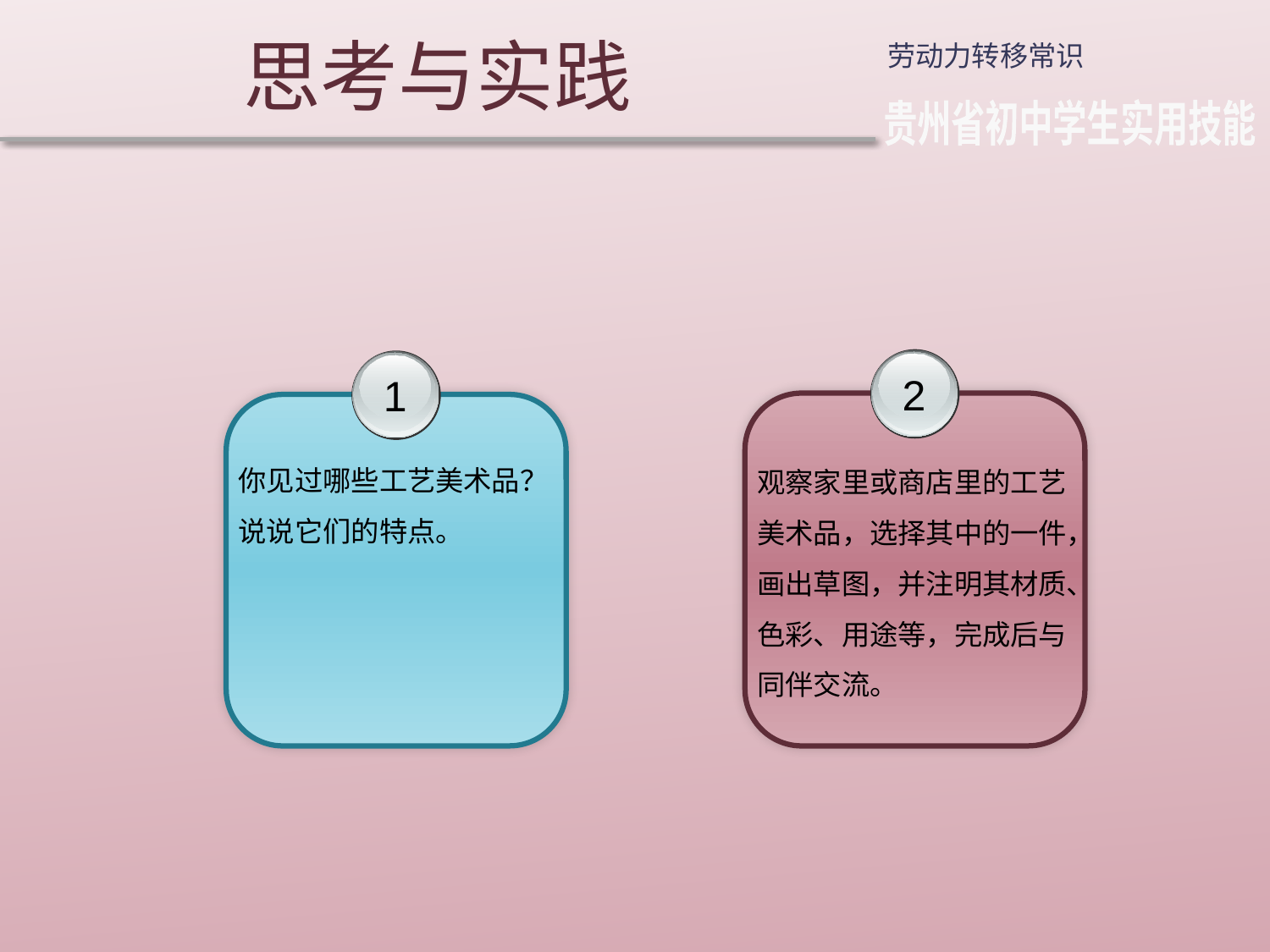

思考与实践
劳动力转移常识
贵州省初中学生实用技能

2

观察家里或商店里的工艺美术品，选择其中的一件，画出草图，并注明其材质、色彩、用途等，完成后与同伴交流。

1

你见过哪些工艺美术品？说说它们的特点。